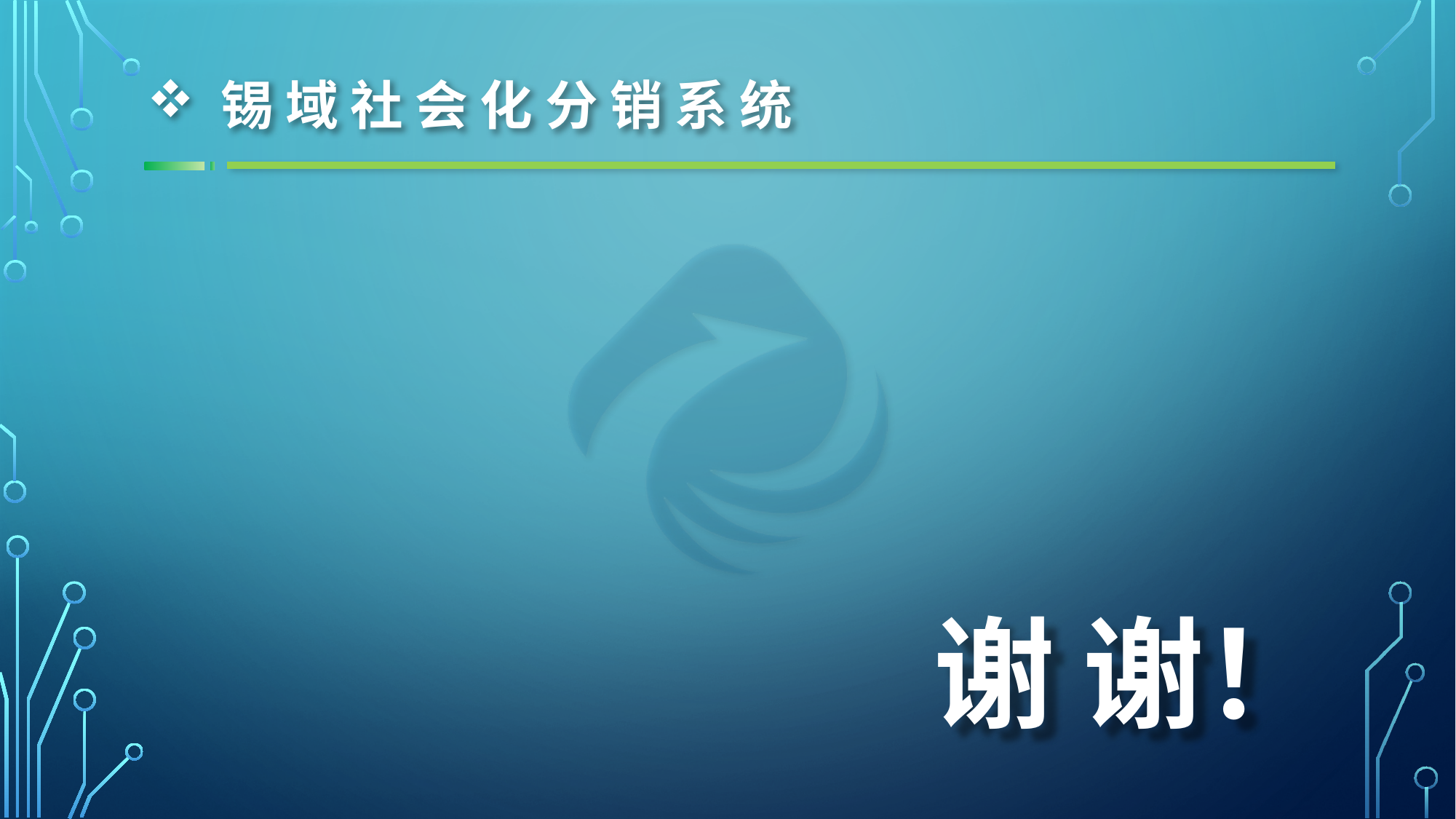

# 锡 域 社 会 化 分 销 系 统
谢 谢！